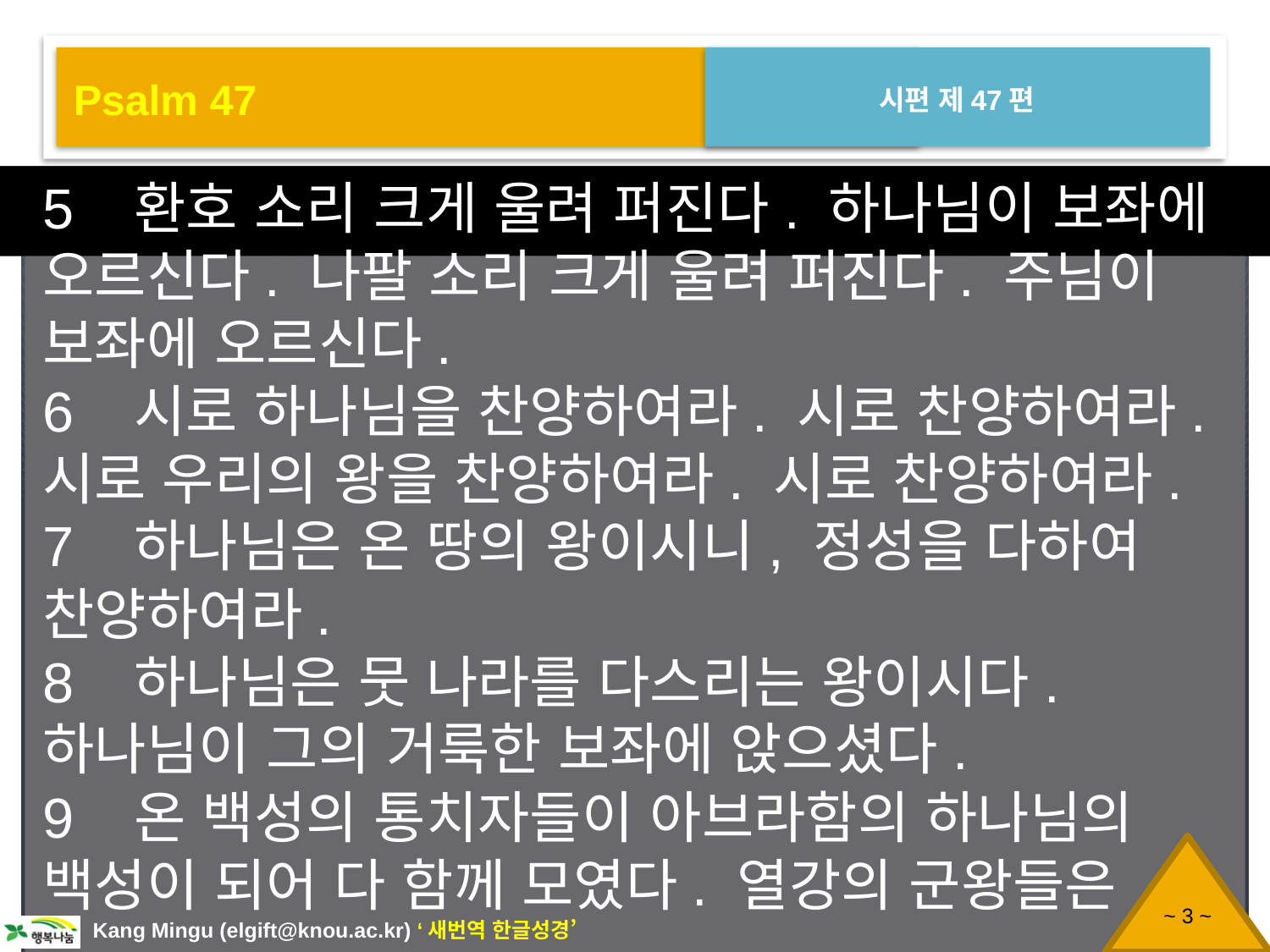

Psalm 47
시편 제47편
5   환호 소리 크게 울려 퍼진다. 하나님이 보좌에 오르신다. 나팔 소리 크게 울려 퍼진다. 주님이 보좌에 오르신다.
6   시로 하나님을 찬양하여라. 시로 찬양하여라. 시로 우리의 왕을 찬양하여라. 시로 찬양하여라.
7   하나님은 온 땅의 왕이시니, 정성을 다하여 찬양하여라.
8   하나님은 뭇 나라를 다스리는 왕이시다. 하나님이 그의 거룩한 보좌에 앉으셨다.
9   온 백성의 통치자들이 아브라함의 하나님의 백성이 되어 다 함께 모였다. 열강의 군왕들은